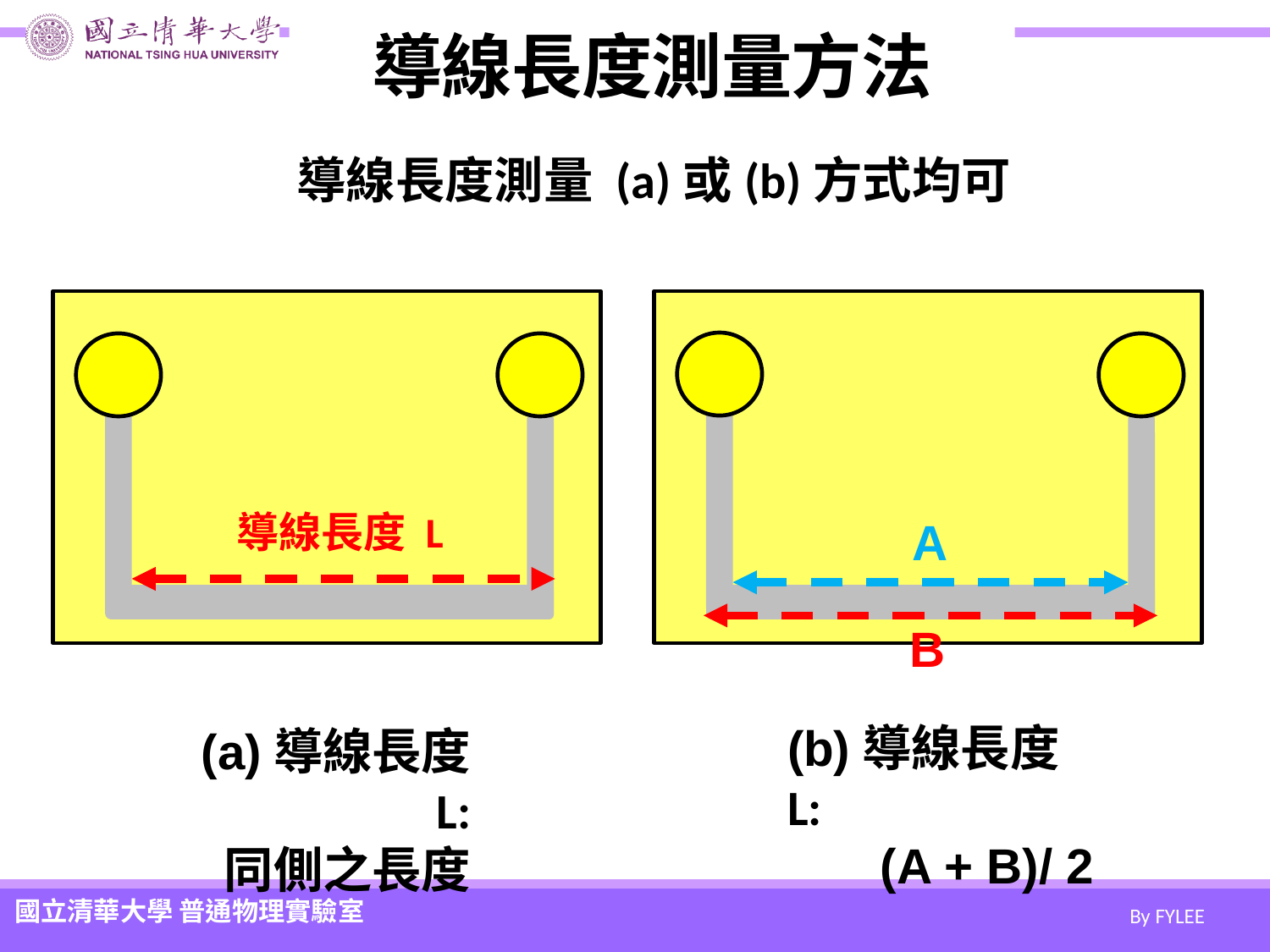

# 導線長度測量方法
導線長度測量 (a)或(b)方式均可

導線長度 L

A
B
(b)導線長度 L:
(A + B)/ 2
(a)導線長度 L:
同側之長度